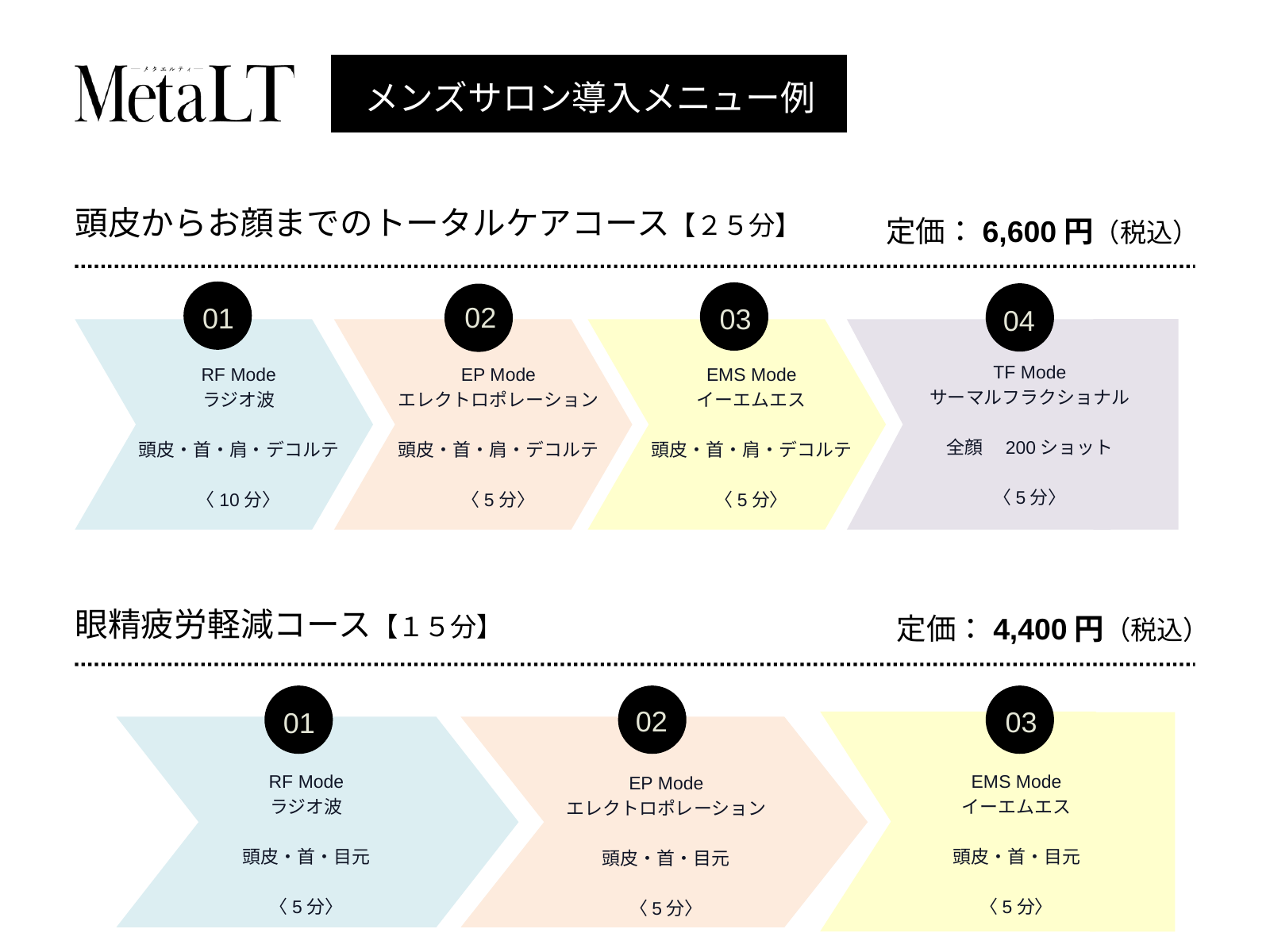

メンズサロン導入メニュー例

頭皮からお顔までのトータルケアコース【２５分】

02
01
03
04
TF Mode
サーマルフラクショナル

全顔　200ショット

〈5分〉
EMS Mode
イーエムエス

頭皮・首・肩・デコルテ

〈5分〉
EP Mode
エレクトロポレーション

頭皮・首・肩・デコルテ

〈5分〉
RF Mode
ラジオ波

頭皮・首・肩・デコルテ

〈10分〉

定価：6,600円（税込）
02
03
04

定価：4,400円（税込）
眼精疲労軽減コース【１５分】

02
03
01
EMS Mode
イーエムエス

頭皮・首・目元

〈5分〉
RF Mode
ラジオ波

頭皮・首・目元

〈5分〉
EP Mode
エレクトロポレーション

頭皮・首・目元

〈5分〉